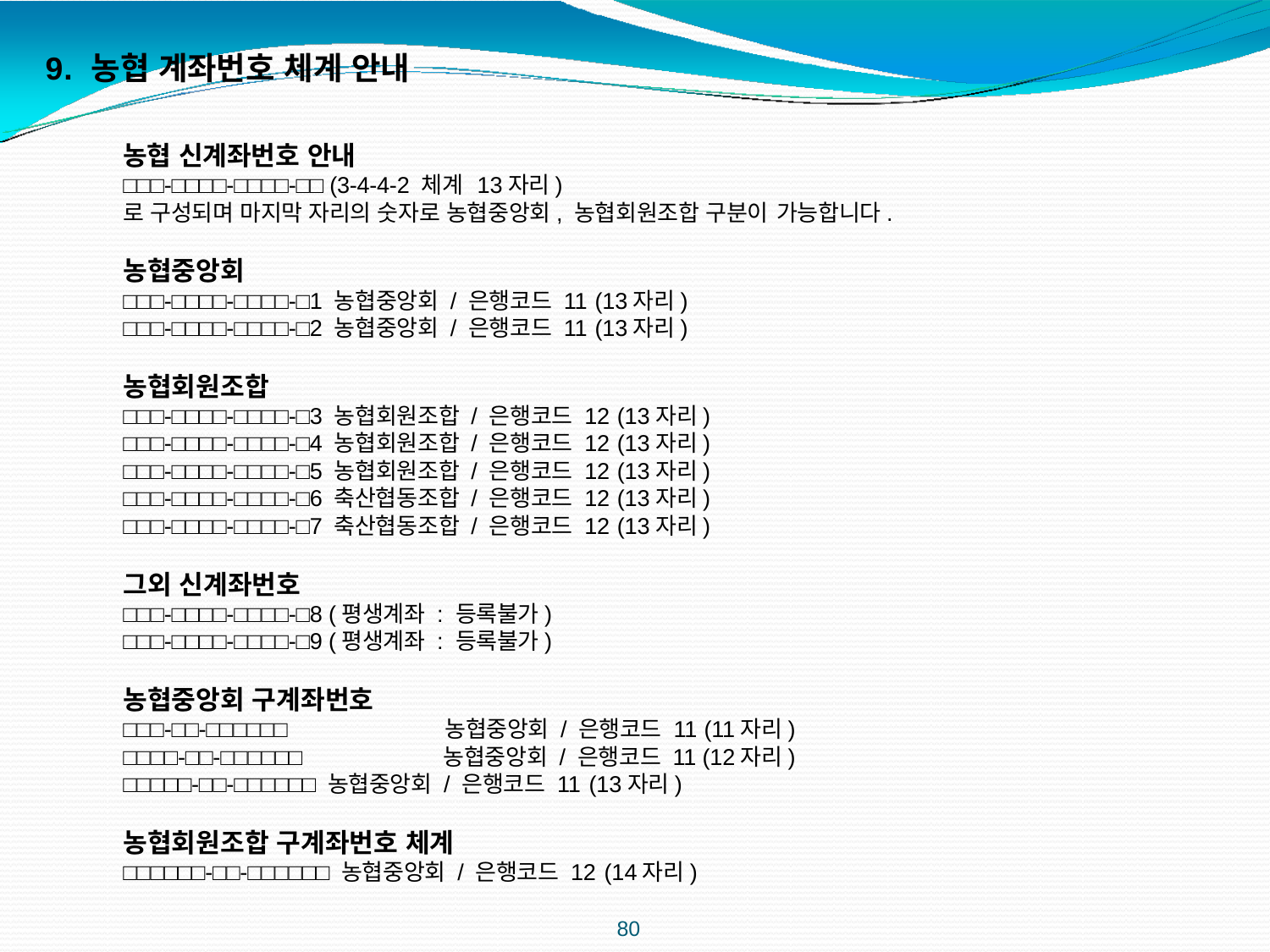

# 9. 농협 계좌번호 체계 안내
농협 신계좌번호 안내
□□□-□□□□-□□□□-□□ (3-4-4-2 체계 13자리)
로 구성되며 마지막 자리의 숫자로 농협중앙회, 농협회원조합 구분이 가능합니다.

농협중앙회
□□□-□□□□-□□□□-□1 농협중앙회 / 은행코드 11 (13자리)
□□□-□□□□-□□□□-□2 농협중앙회 / 은행코드 11 (13자리)

농협회원조합
□□□-□□□□-□□□□-□3 농협회원조합 / 은행코드 12 (13자리)
□□□-□□□□-□□□□-□4 농협회원조합 / 은행코드 12 (13자리)
□□□-□□□□-□□□□-□5 농협회원조합 / 은행코드 12 (13자리)
□□□-□□□□-□□□□-□6 축산협동조합 / 은행코드 12 (13자리)
□□□-□□□□-□□□□-□7 축산협동조합 / 은행코드 12 (13자리)

그외 신계좌번호
□□□-□□□□-□□□□-□8 (평생계좌 : 등록불가)
□□□-□□□□-□□□□-□9 (평생계좌 : 등록불가)

농협중앙회 구계좌번호
□□□-□□-□□□□□□	농협중앙회 / 은행코드 11 (11자리)
□□□□-□□-□□□□□□	농협중앙회 / 은행코드 11 (12자리)
□□□□□-□□-□□□□□□ 농협중앙회 / 은행코드 11 (13자리)

농협회원조합 구계좌번호 체계
□□□□□□-□□-□□□□□□ 농협중앙회 / 은행코드 12 (14자리)
80